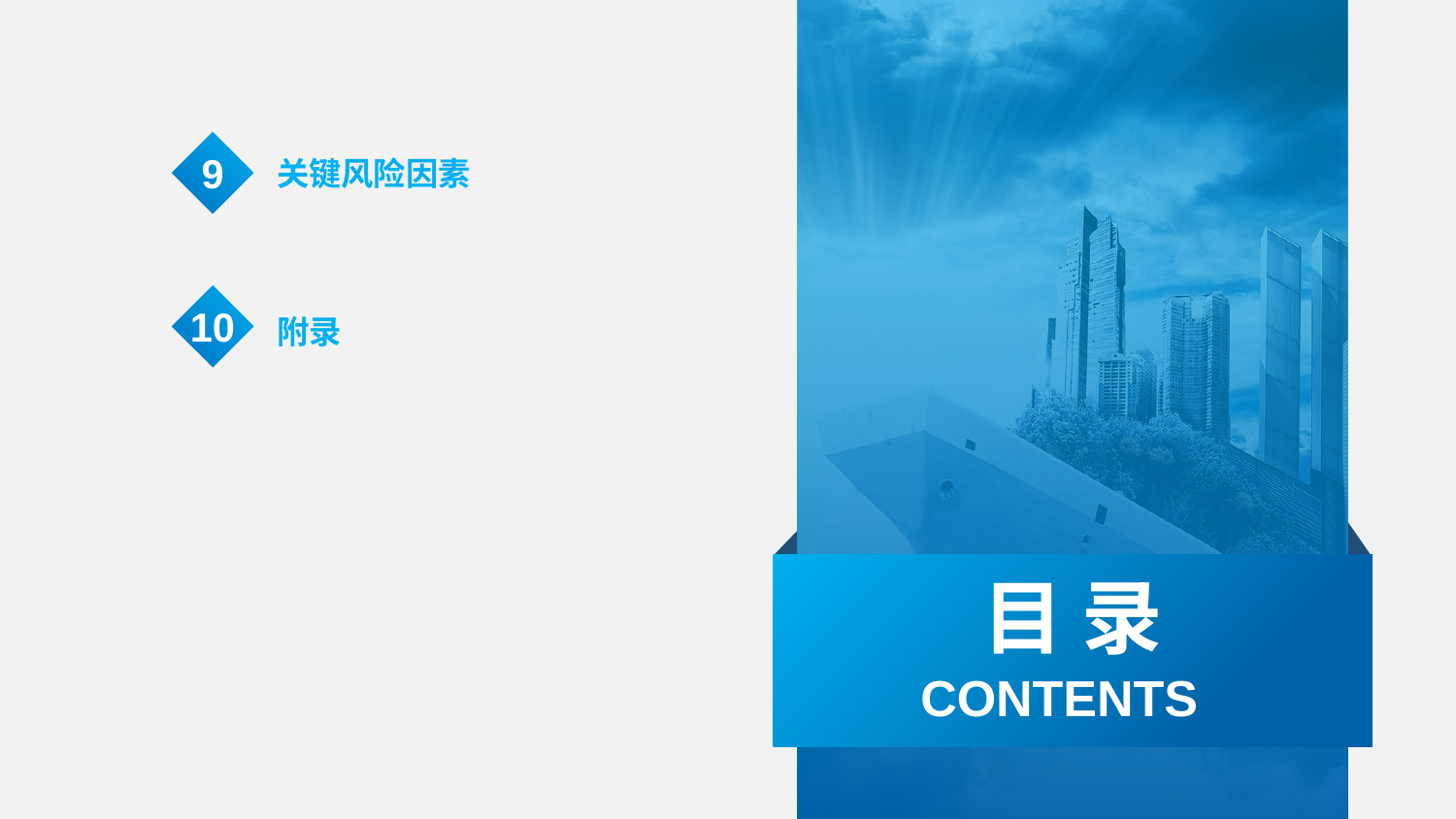

9

关键风险因素
10

附录

目 录
CONTENTS